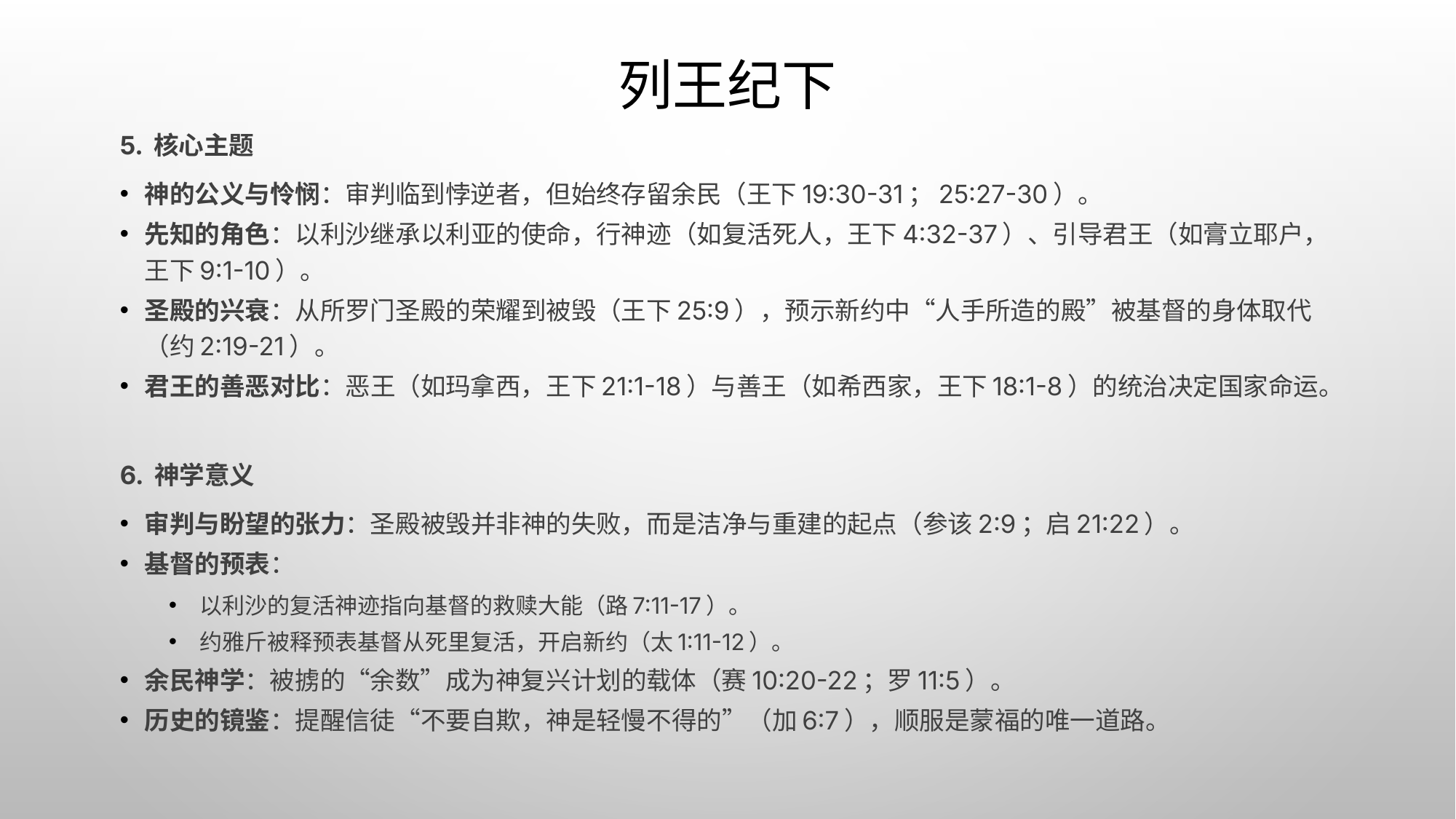

# 列王纪下
5. 核心主题
神的公义与怜悯：审判临到悖逆者，但始终存留余民（王下19:30-31；25:27-30）。
先知的角色：以利沙继承以利亚的使命，行神迹（如复活死人，王下4:32-37）、引导君王（如膏立耶户，王下9:1-10）。
圣殿的兴衰：从所罗门圣殿的荣耀到被毁（王下25:9），预示新约中“人手所造的殿”被基督的身体取代（约2:19-21）。
君王的善恶对比：恶王（如玛拿西，王下21:1-18）与善王（如希西家，王下18:1-8）的统治决定国家命运。

6. 神学意义
审判与盼望的张力：圣殿被毁并非神的失败，而是洁净与重建的起点（参该2:9；启21:22）。
基督的预表：
以利沙的复活神迹指向基督的救赎大能（路7:11-17）。
约雅斤被释预表基督从死里复活，开启新约（太1:11-12）。
余民神学：被掳的“余数”成为神复兴计划的载体（赛10:20-22；罗11:5）。
历史的镜鉴：提醒信徒“不要自欺，神是轻慢不得的”（加6:7），顺服是蒙福的唯一道路。